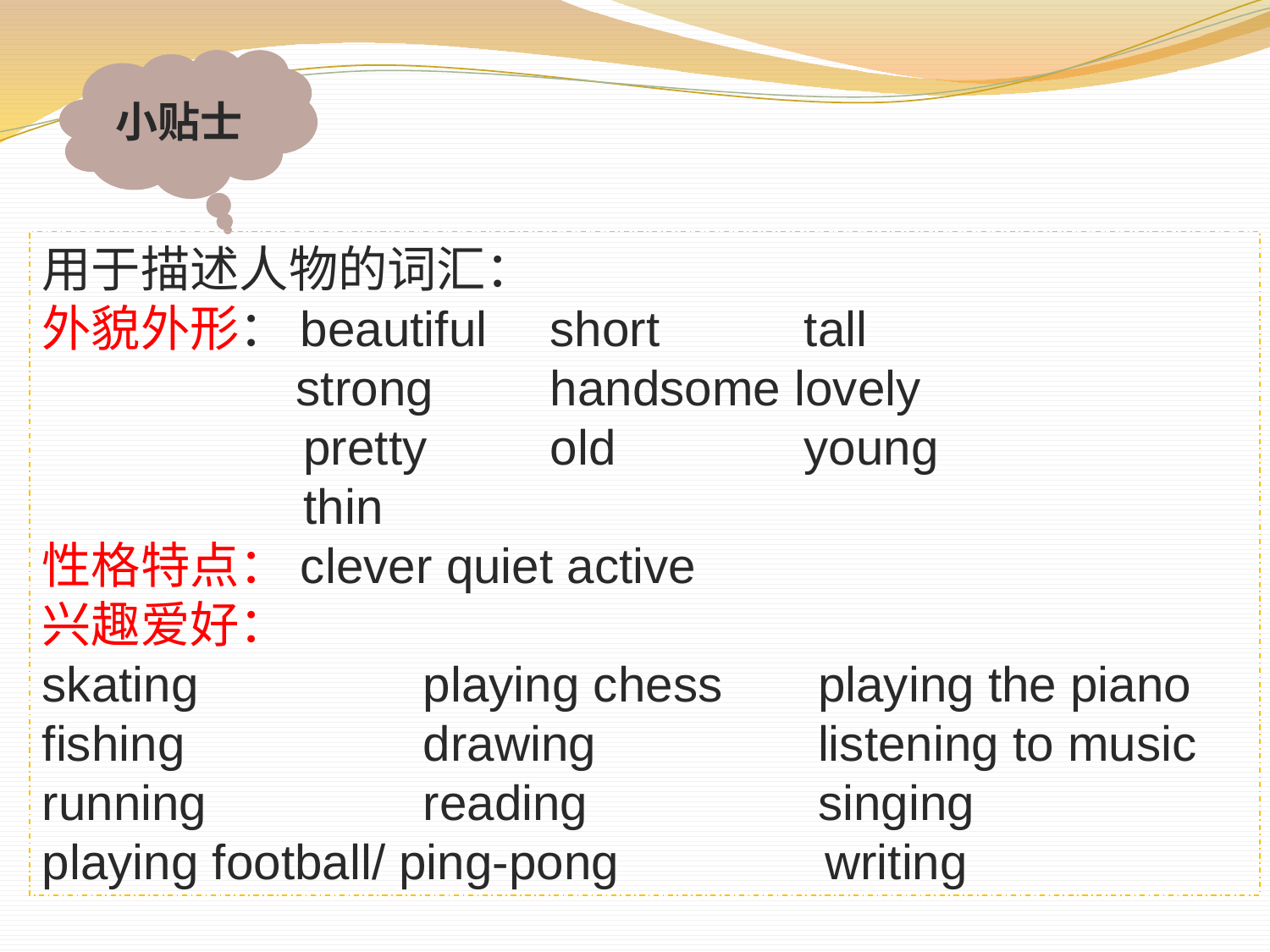

小贴士
用于描述人物的词汇：
外貌外形：beautiful 	short 		tall
               	strong 	handsome lovely
                   pretty 	old 		young
                   thin
性格特点：clever quiet active
兴趣爱好：
skating 		playing chess 	 playing the piano
fishing 		drawing 		 listening to music
running 		reading 		 singing
playing football/ ping-pong               writing